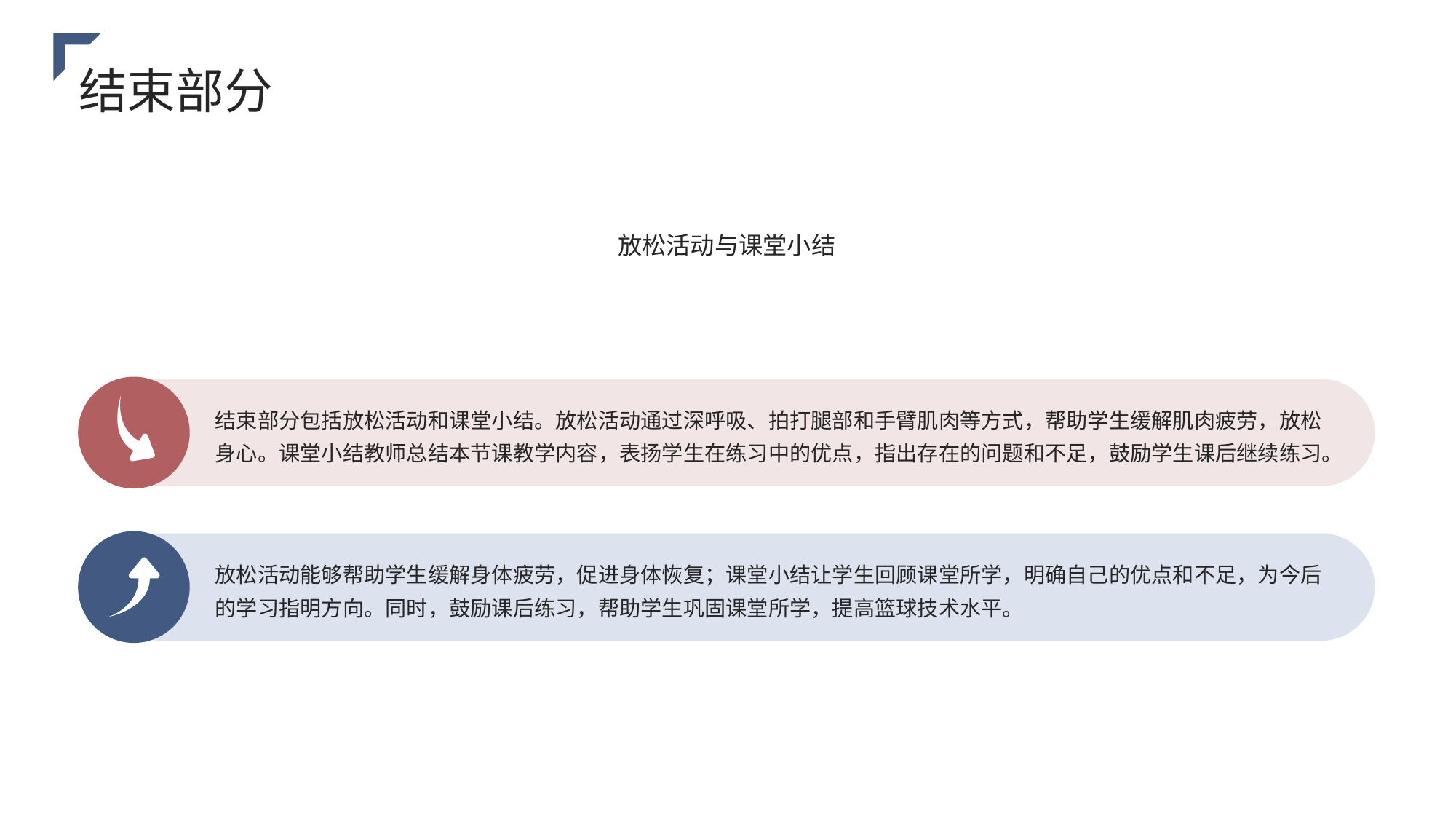

结束部分
放松活动与课堂小结

结束部分包括放松活动和课堂小结。放松活动通过深呼吸、拍打腿部和手臂肌肉等方式，帮助学生缓解肌肉疲劳，放松身心。课堂小结教师总结本节课教学内容，表扬学生在练习中的优点，指出存在的问题和不足，鼓励学生课后继续练习。

放松活动能够帮助学生缓解身体疲劳，促进身体恢复；课堂小结让学生回顾课堂所学，明确自己的优点和不足，为今后的学习指明方向。同时，鼓励课后练习，帮助学生巩固课堂所学，提高篮球技术水平。